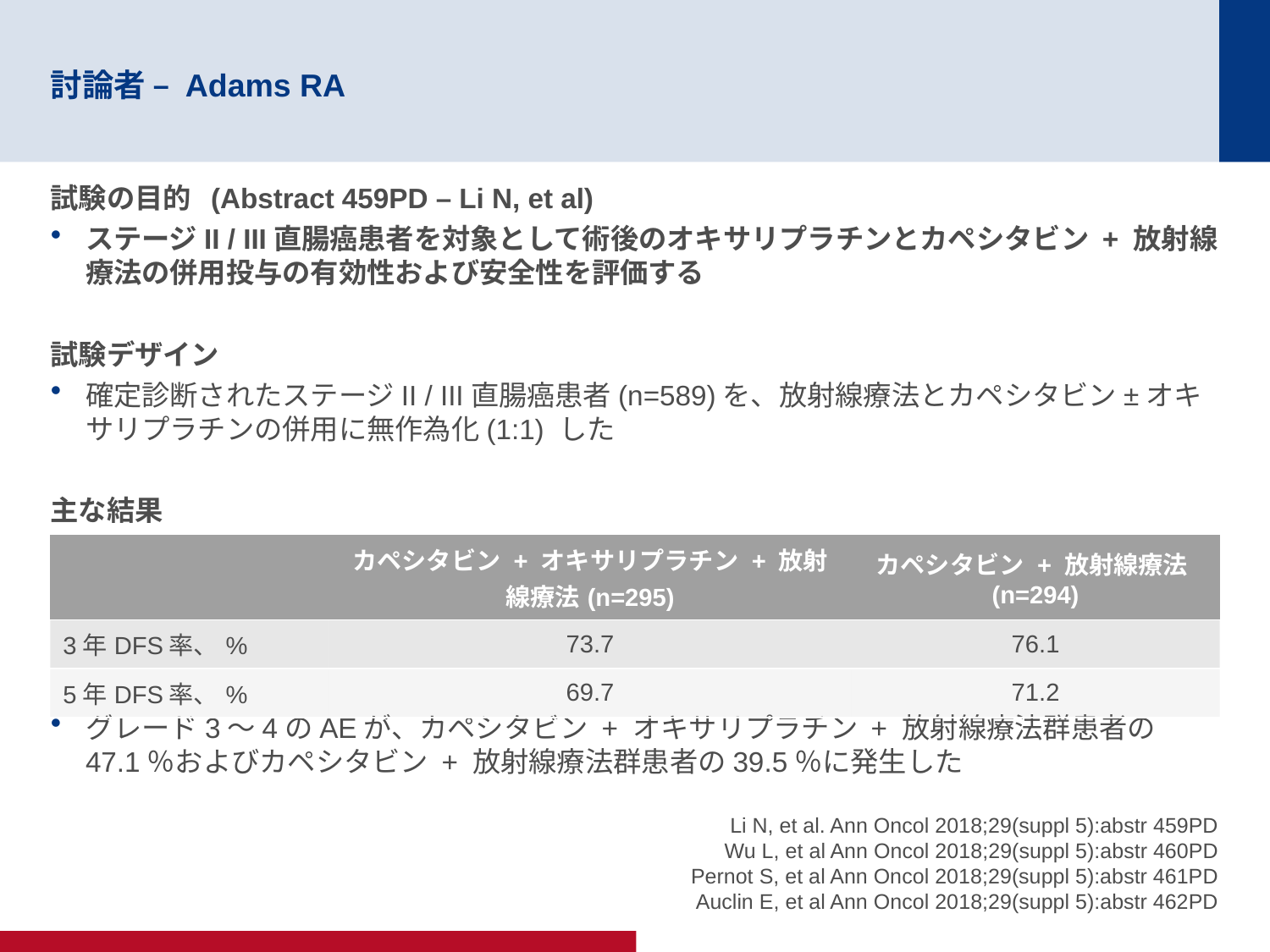

# 討論者 – Adams RA
試験の目的  (Abstract 459PD – Li N, et al)
ステージII / III直腸癌患者を対象として術後のオキサリプラチンとカペシタビン + 放射線療法の併用投与の有効性および安全性を評価する

試験デザイン
確定診断されたステージII / III直腸癌患者(n=589)を、放射線療法とカペシタビン±オキサリプラチンの併用に無作為化(1:1) した

主な結果
グレード3～4のAEが、カペシタビン + オキサリプラチン + 放射線療法群患者の47.1％およびカペシタビン + 放射線療法群患者の39.5％に発生した

|  | カペシタビン + オキサリプラチン + 放射線療法(n=295) | カペシタビン + 放射線療法(n=294) |
| --- | --- | --- |
| 3年DFS率、% | 73.7 | 76.1 |
| 5年DFS率、% | 69.7 | 71.2 |
Li N, et al. Ann Oncol 2018;29(suppl 5):abstr 459PD
Wu L, et al Ann Oncol 2018;29(suppl 5):abstr 460PD
Pernot S, et al Ann Oncol 2018;29(suppl 5):abstr 461PD
Auclin E, et al Ann Oncol 2018;29(suppl 5):abstr 462PD